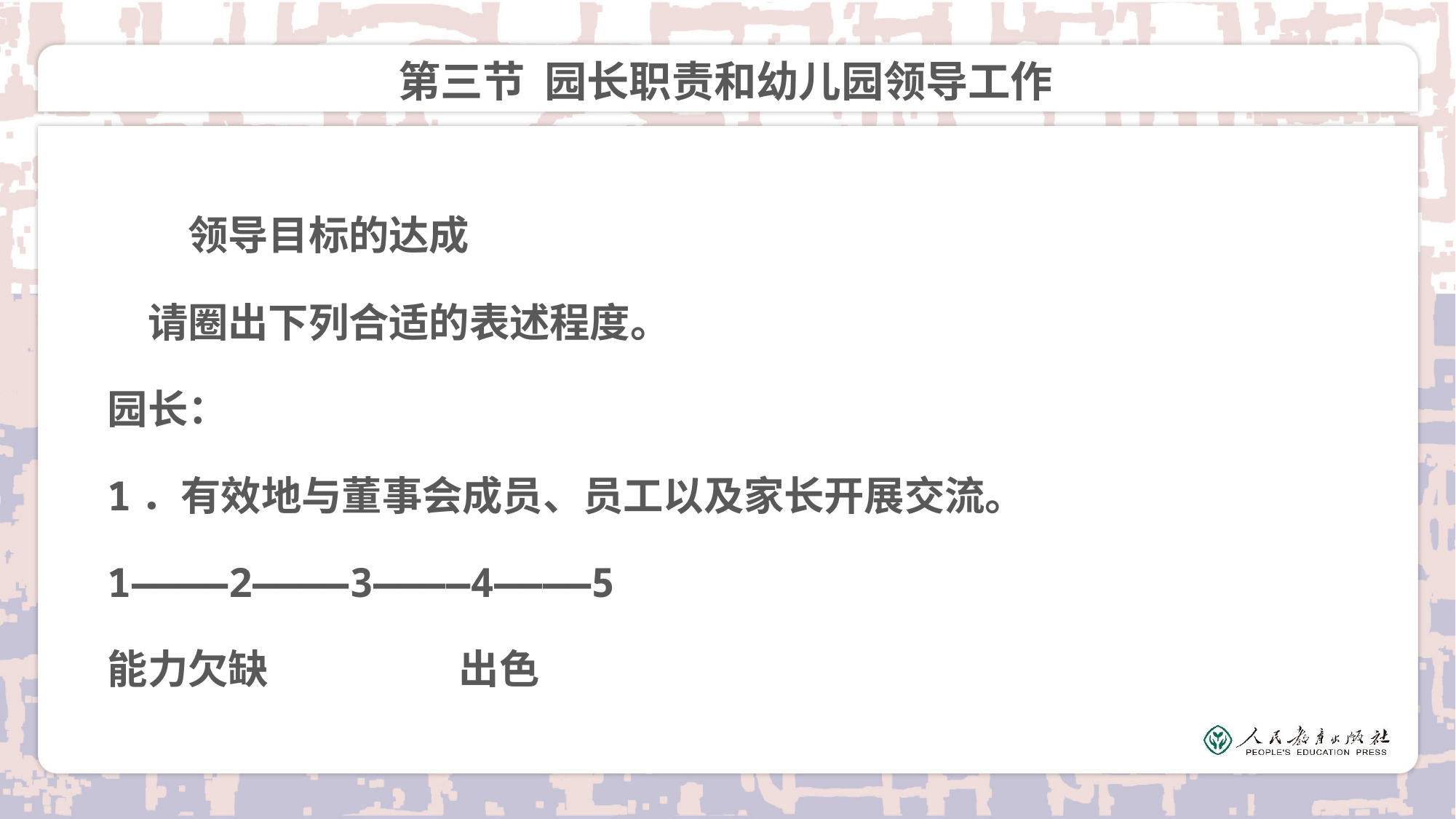

# 第三节  园长职责和幼儿园领导工作
　　领导目标的达成
　请圈出下列合适的表述程度。
园长：
1．有效地与董事会成员、员工以及家长开展交流。
1————2————3————4————5
能力欠缺                     出色